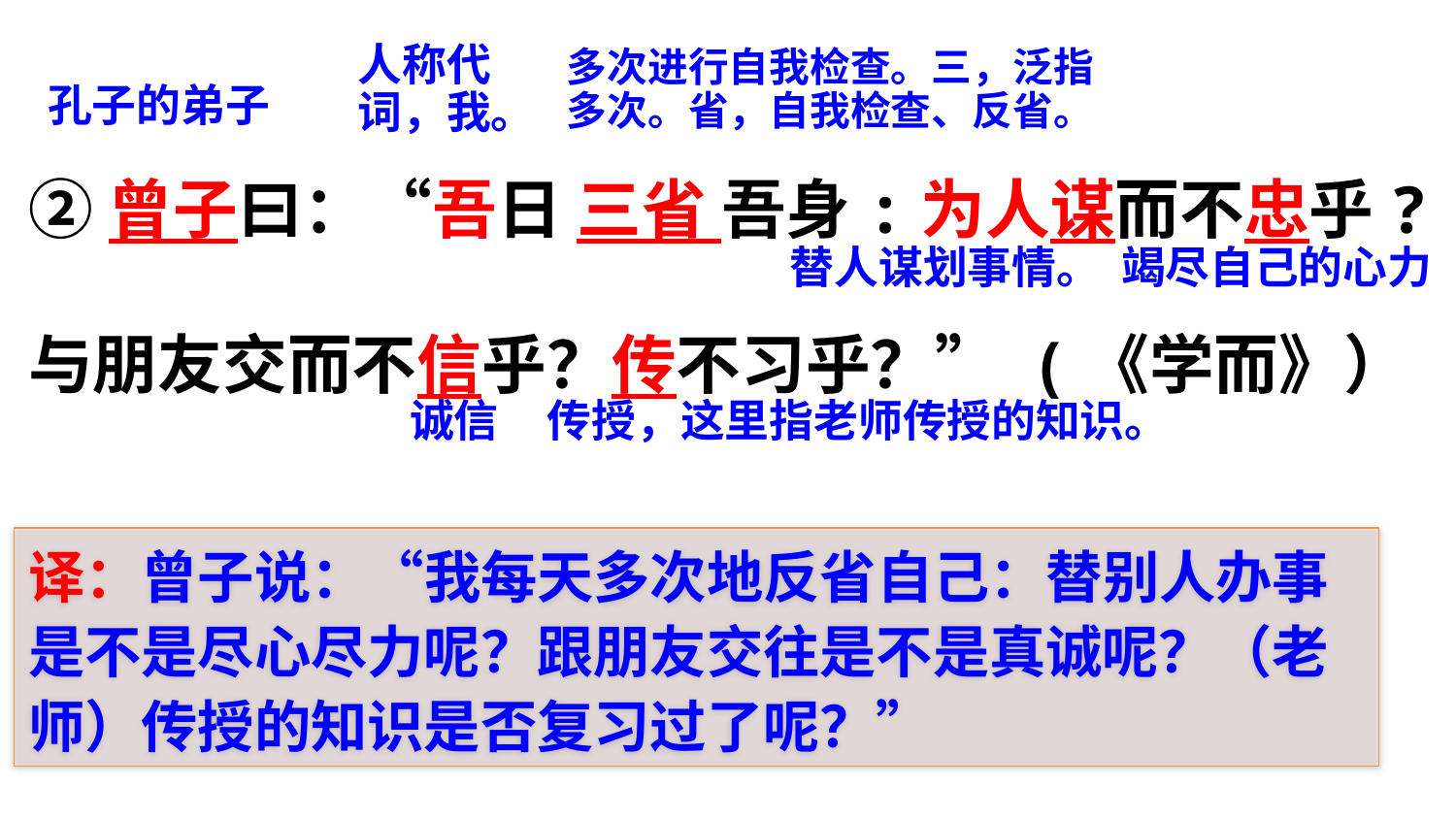

人称代词，我。
多次进行自我检查。三，泛指多次。省，自我检查、反省。
孔子的弟子
②曾子曰：“吾日 三省 吾身:为人谋而不忠乎?与朋友交而不信乎？传不习乎？” (《学而》）
替人谋划事情。
竭尽自己的心力
诚信
传授，这里指老师传授的知识。
译：曾子说：“我每天多次地反省自己：替别人办事是不是尽心尽力呢？跟朋友交往是不是真诚呢？（老师）传授的知识是否复习过了呢？”